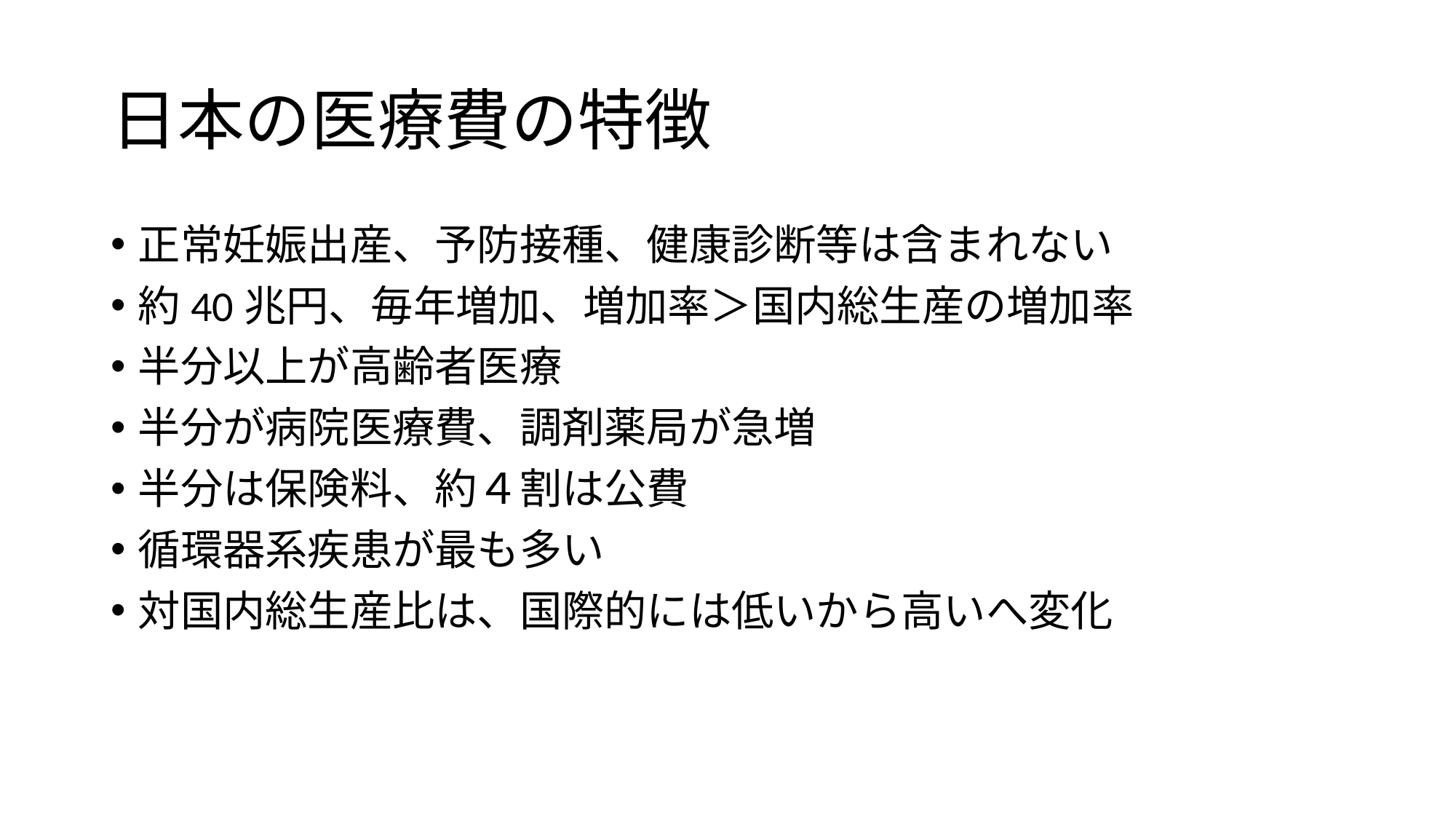

# 日本の医療費の特徴
正常妊娠出産、予防接種、健康診断等は含まれない
約40兆円、毎年増加、増加率＞国内総生産の増加率
半分以上が高齢者医療
半分が病院医療費、調剤薬局が急増
半分は保険料、約４割は公費
循環器系疾患が最も多い
対国内総生産比は、国際的には低いから高いへ変化